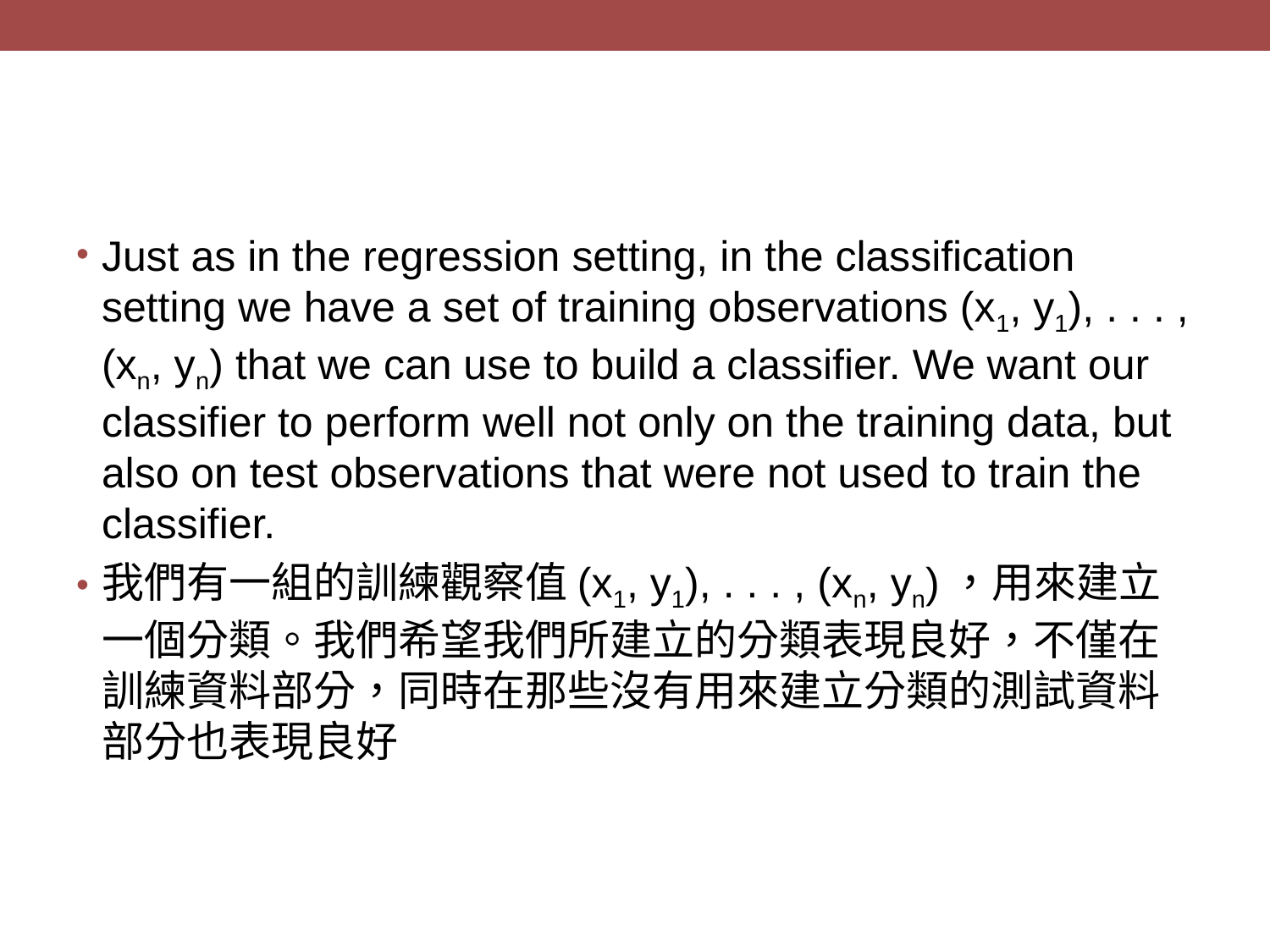

#
Just as in the regression setting, in the classification setting we have a set of training observations (x1, y1), . . . , (xn, yn) that we can use to build a classifier. We want our classifier to perform well not only on the training data, but also on test observations that were not used to train the classifier.
我們有一組的訓練觀察值(x1, y1), . . . , (xn, yn)，用來建立一個分類。我們希望我們所建立的分類表現良好，不僅在訓練資料部分，同時在那些沒有用來建立分類的測試資料部分也表現良好